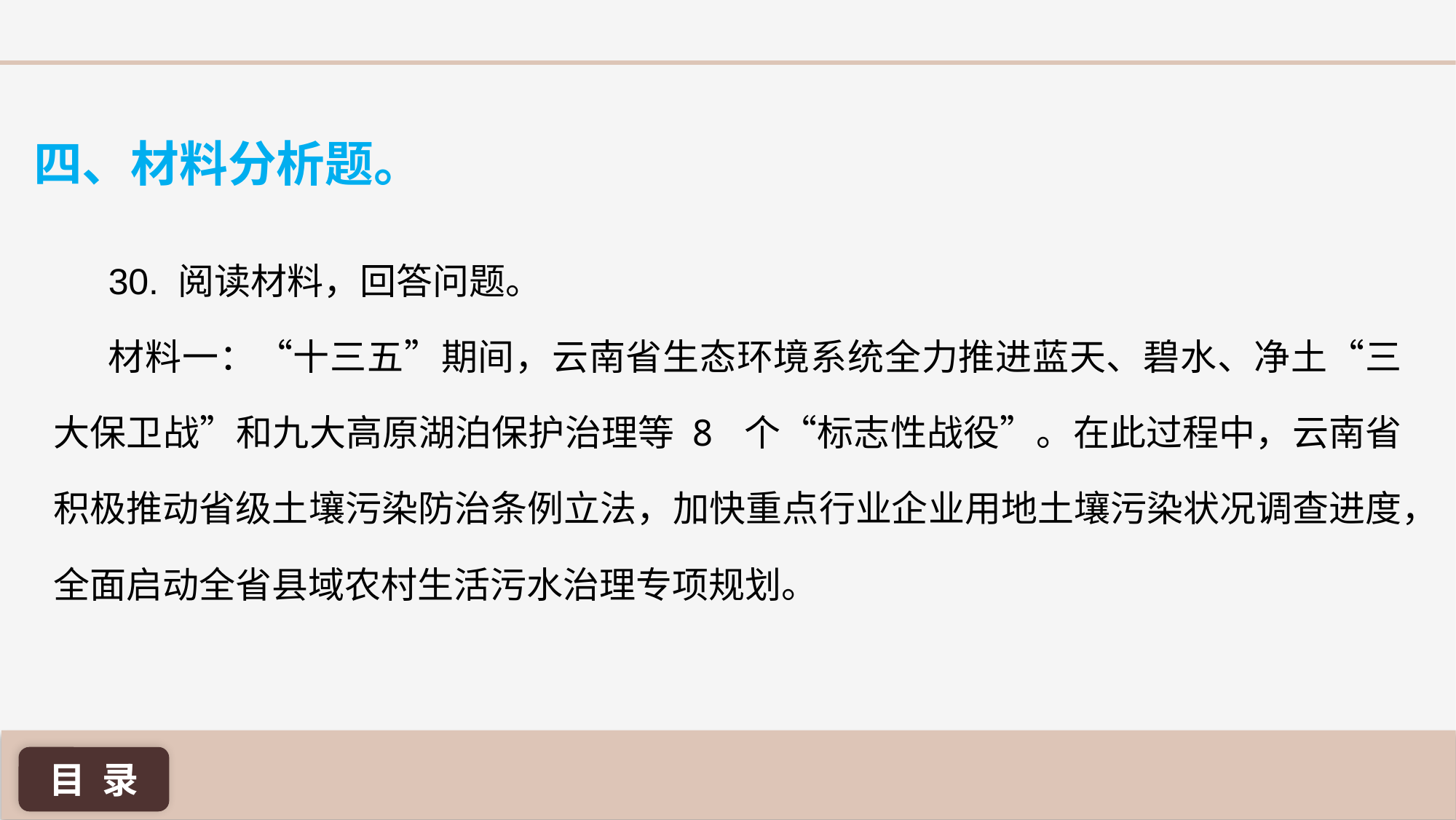

四、材料分析题。
30. 阅读材料，回答问题。
材料一：“十三五”期间，云南省生态环境系统全力推进蓝天、碧水、净土“三大保卫战”和九大高原湖泊保护治理等 8 个“标志性战役”。在此过程中，云南省积极推动省级土壤污染防治条例立法，加快重点行业企业用地土壤污染状况调查进度，全面启动全省县域农村生活污水治理专项规划。